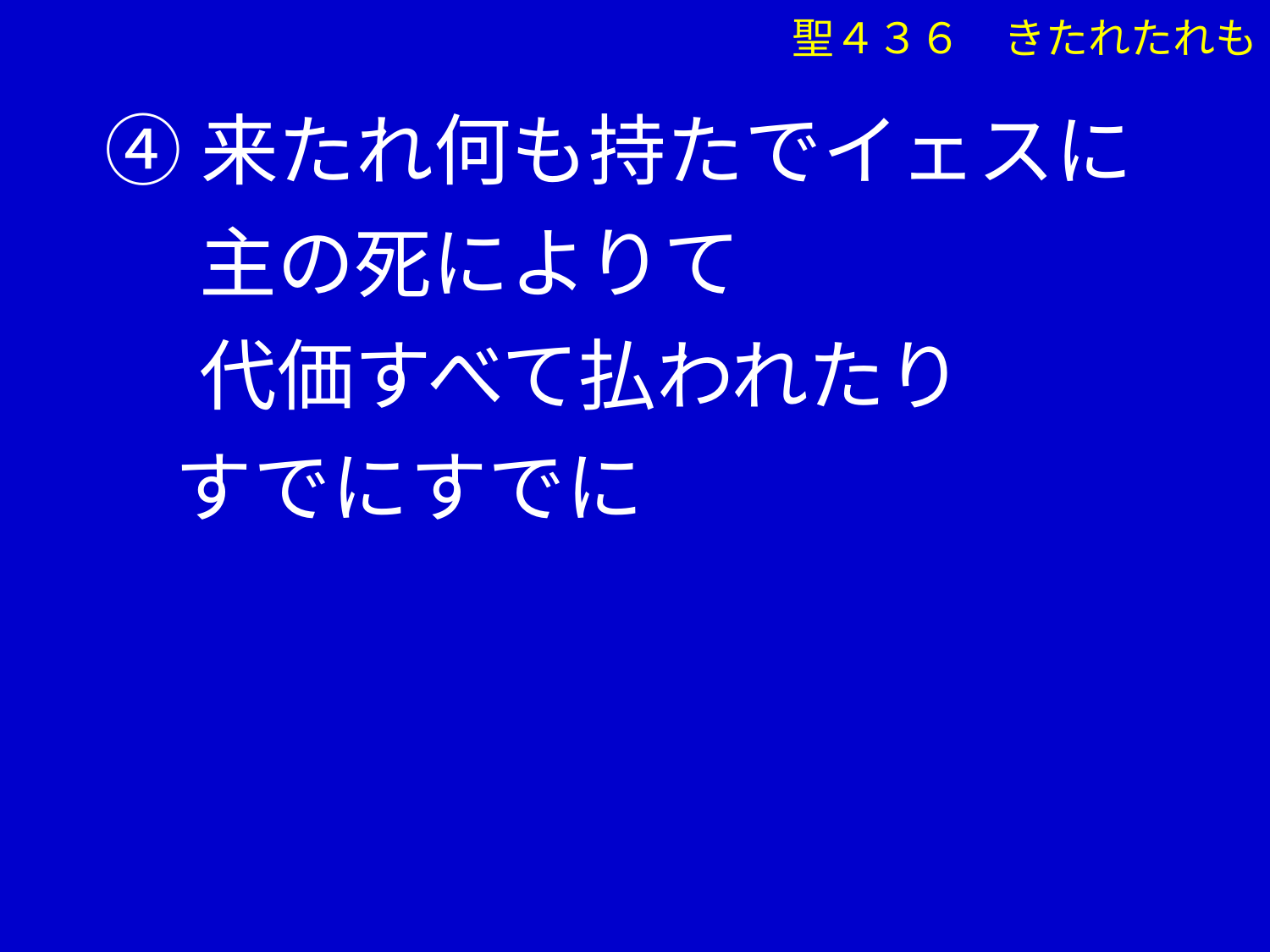

④来たれ何も持たでイェスに
　 主の死によりて
　 代価すべて払われたり
   すでにすでに
聖４３６　きたれたれも